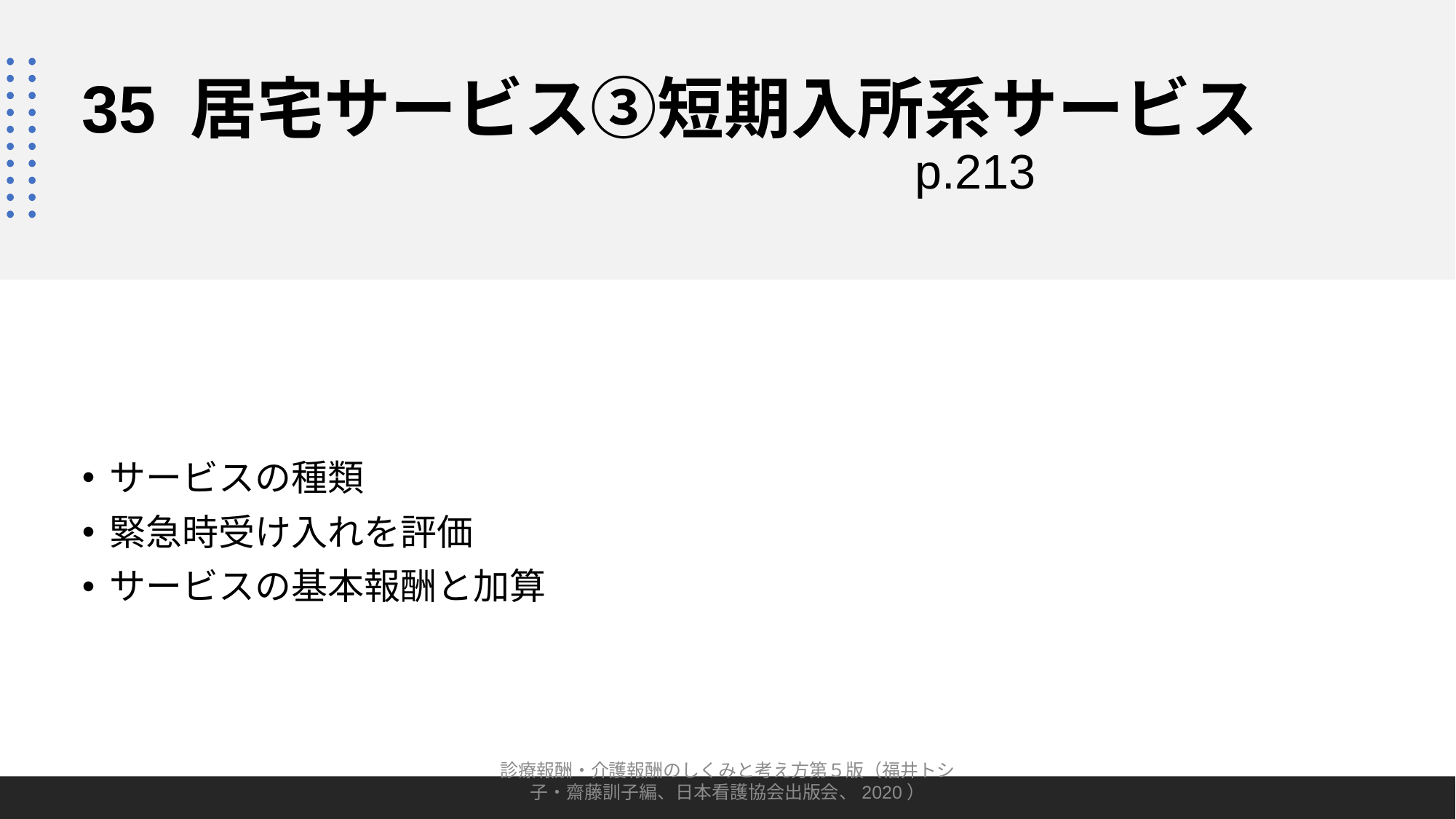

# 35 居宅サービス③短期入所系サービス p.213

サービスの種類
緊急時受け入れを評価
サービスの基本報酬と加算
診療報酬・介護報酬のしくみと考え方第５版（福井トシ子・齋藤訓子編、日本看護協会出版会、2020）